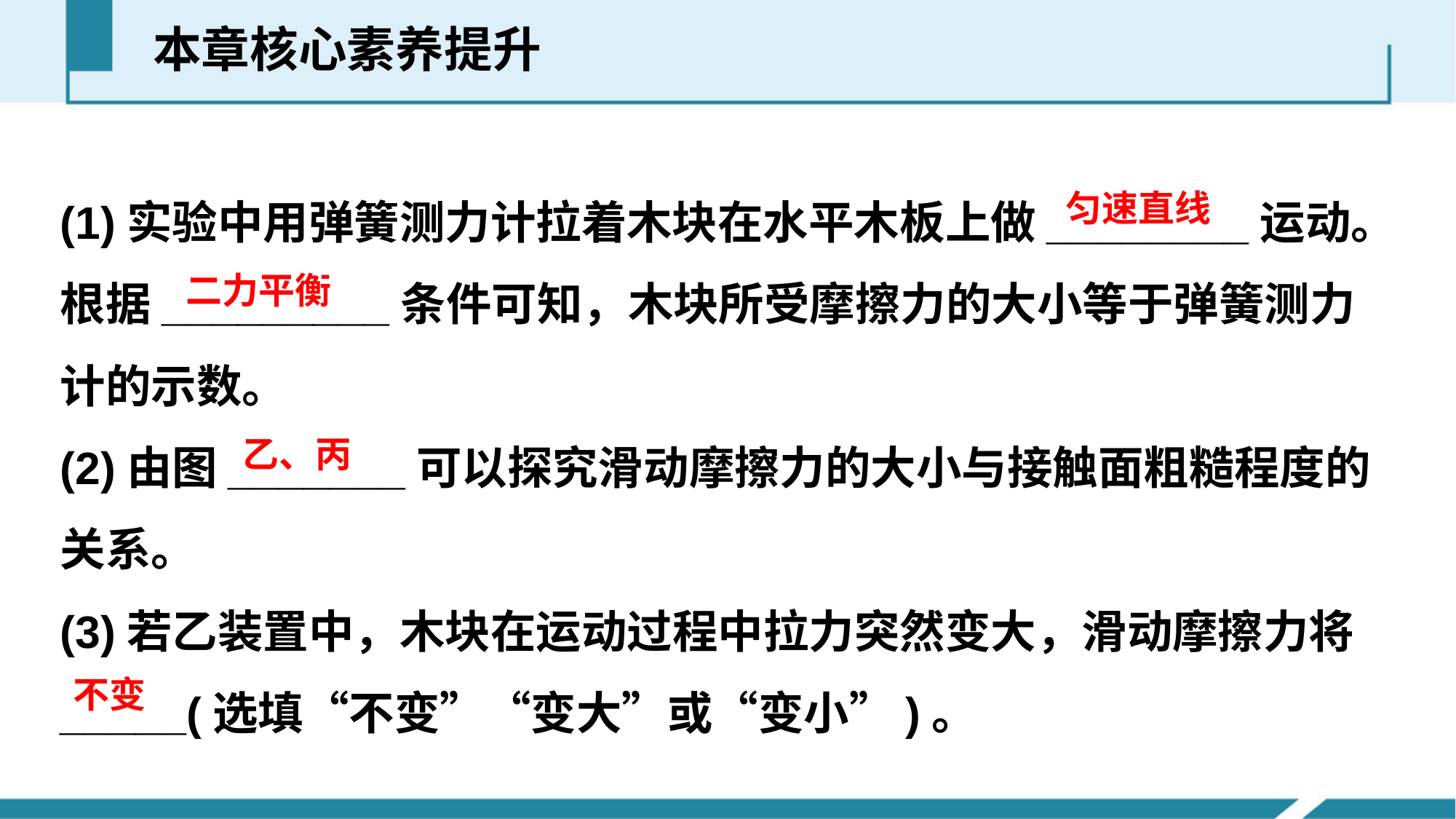

本章核心素养提升
(1)实验中用弹簧测力计拉着木块在水平木板上做________运动。根据_________条件可知，木块所受摩擦力的大小等于弹簧测力计的示数。
(2)由图_______可以探究滑动摩擦力的大小与接触面粗糙程度的关系。
(3)若乙装置中，木块在运动过程中拉力突然变大，滑动摩擦力将_____(选填“不变”“变大”或“变小”)。
匀速直线
二力平衡
乙、丙
不变